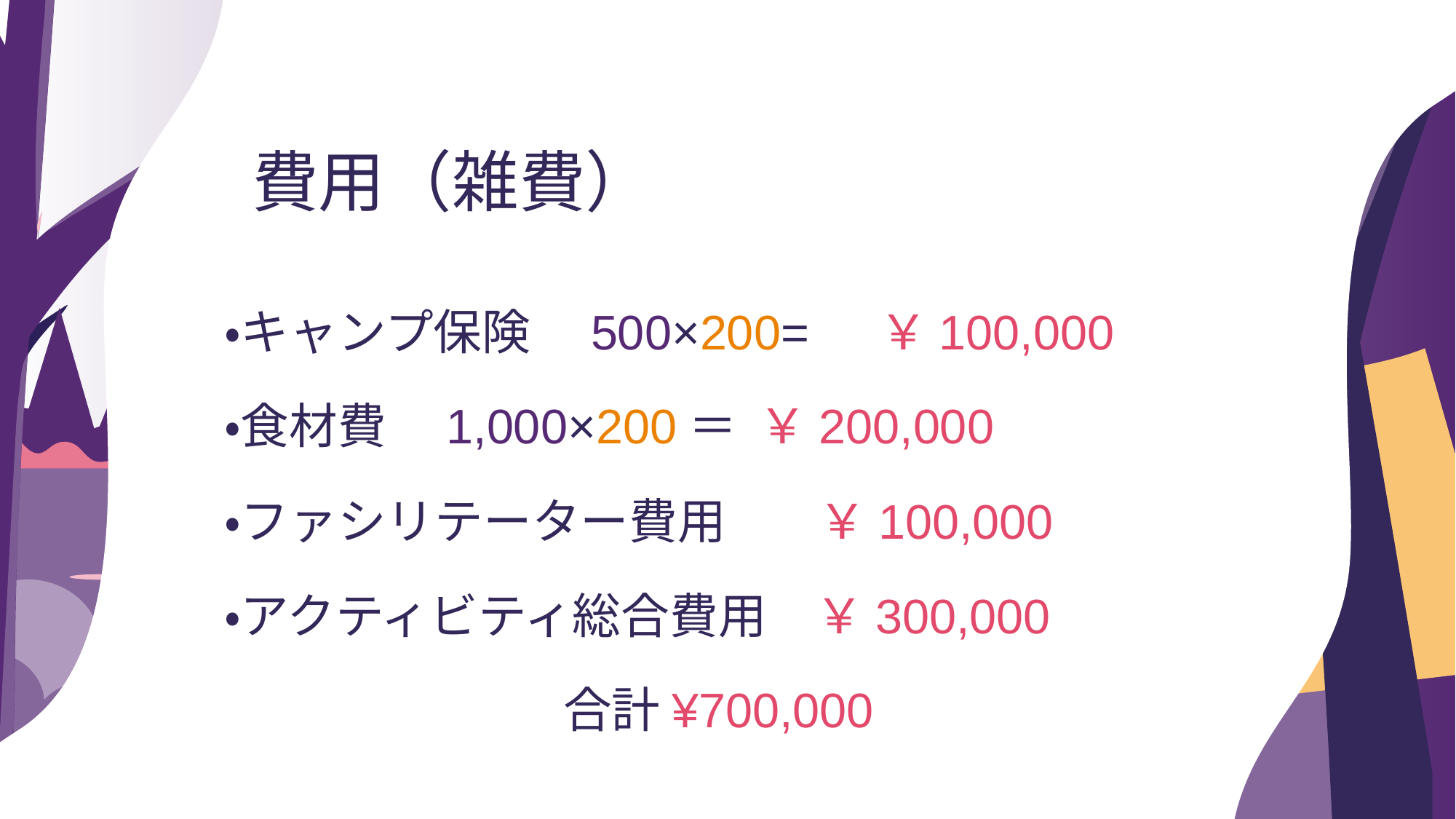

費用（雑費）
・キャンプ保険　500×200=	￥100,000
・食材費　1,000×200＝  ￥200,000
・ファシリテーター費用	　￥100,000
・アクティビティ総合費用　￥300,000
                              合計¥700,000